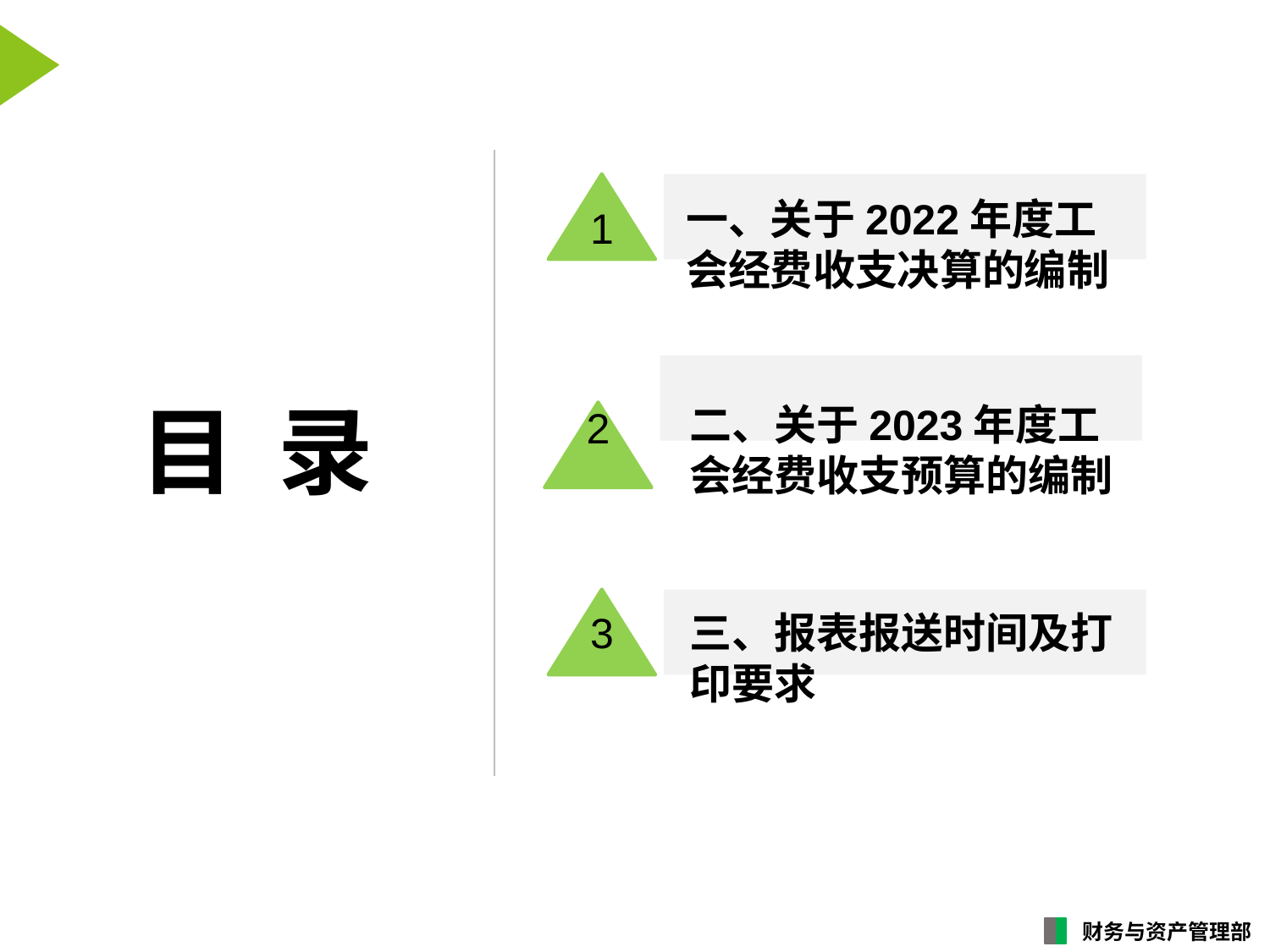

一、关于2022年度工会经费收支决算的编制
1

二、关于2023年度工会经费收支预算的编制
2

目  录

3
三、报表报送时间及打印要求